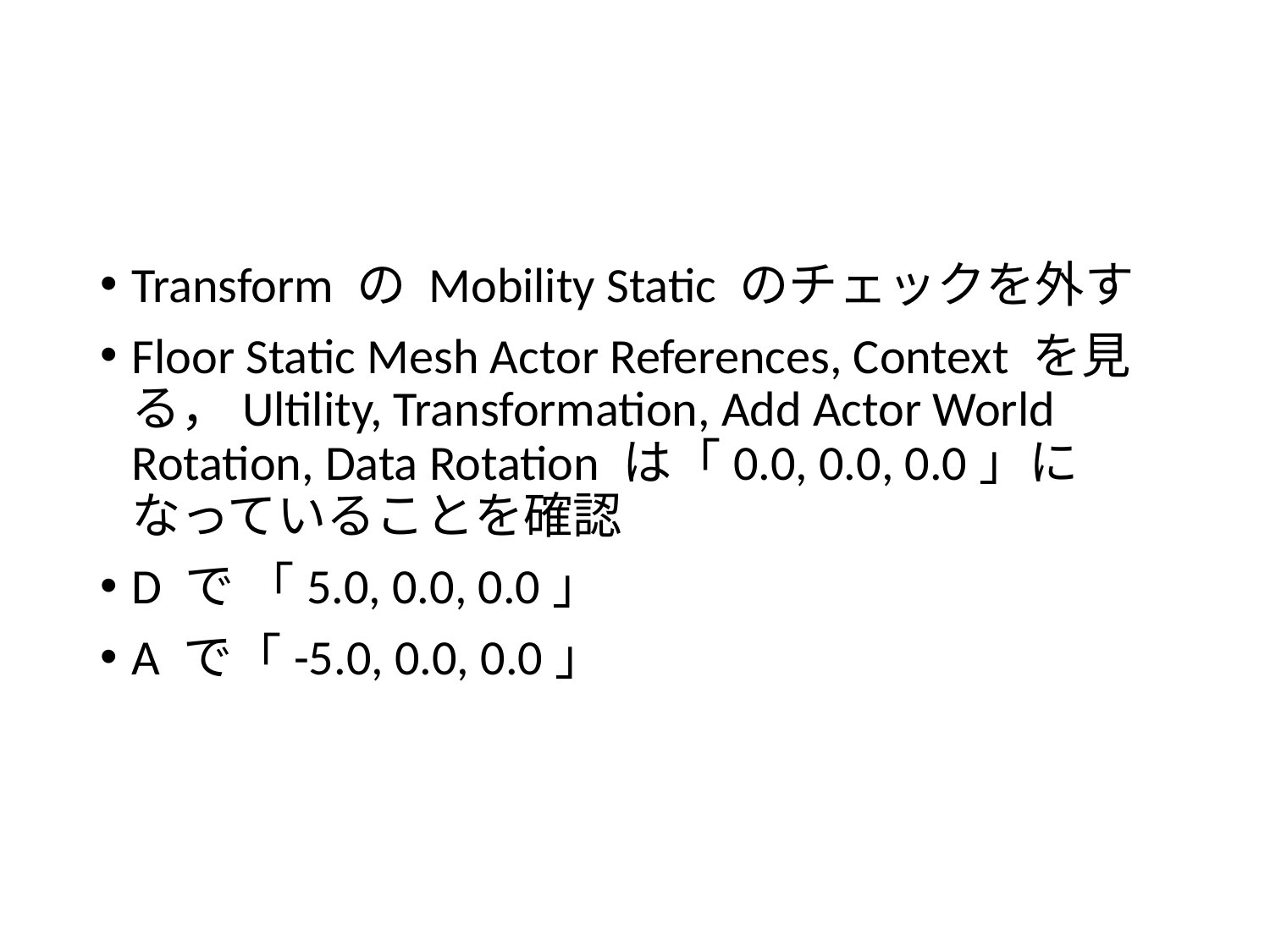

#
Transform の Mobility Static のチェックを外す
Floor Static Mesh Actor References, Context を見る，Ultility, Transformation, Add Actor World Rotation, Data Rotation は「0.0, 0.0, 0.0」になっていることを確認
D で 「5.0, 0.0, 0.0」
A で「-5.0, 0.0, 0.0」